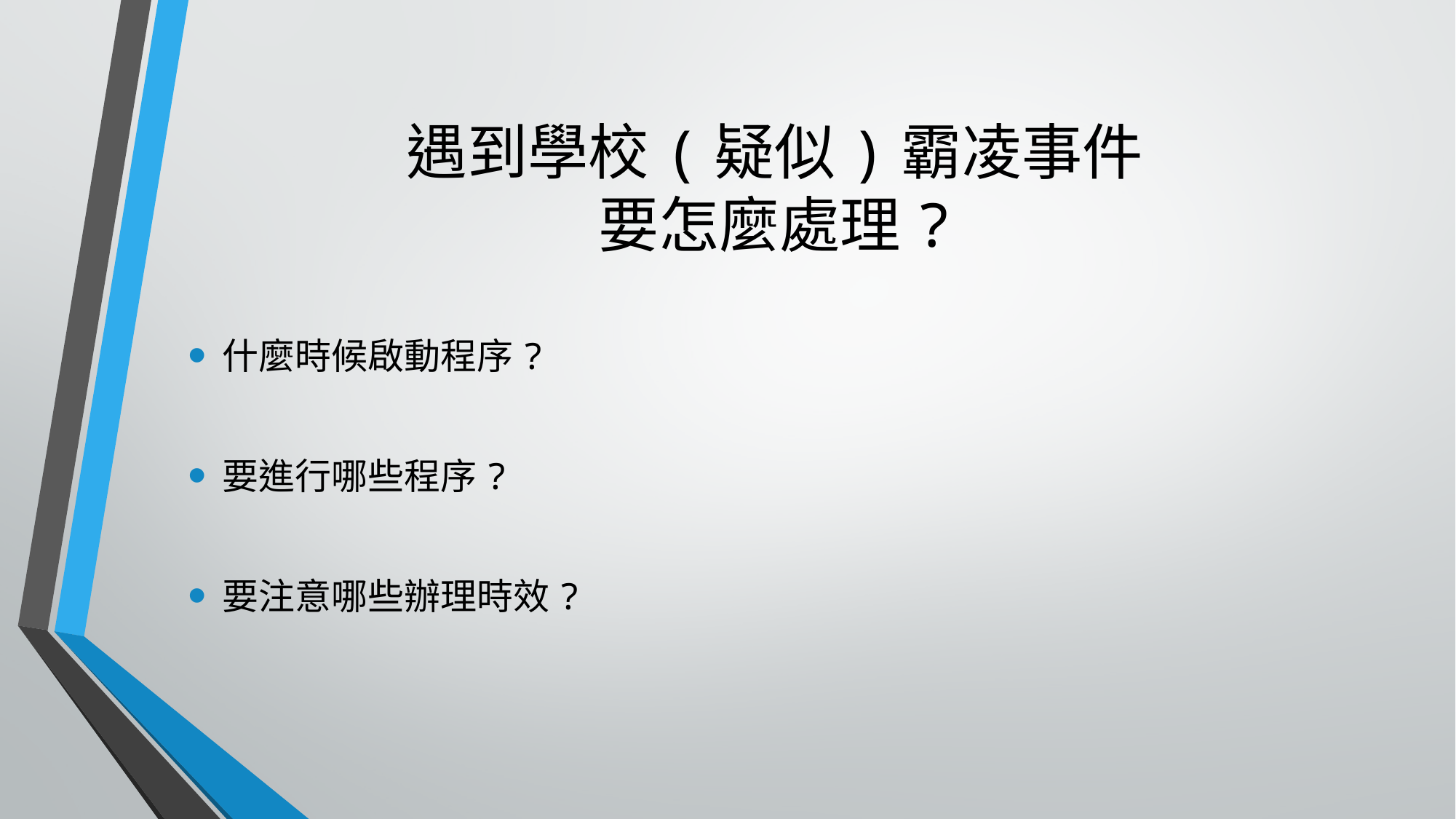

# 遇到學校(疑似)霸凌事件 要怎麼處理?
什麼時候啟動程序?

要進行哪些程序?

要注意哪些辦理時效?